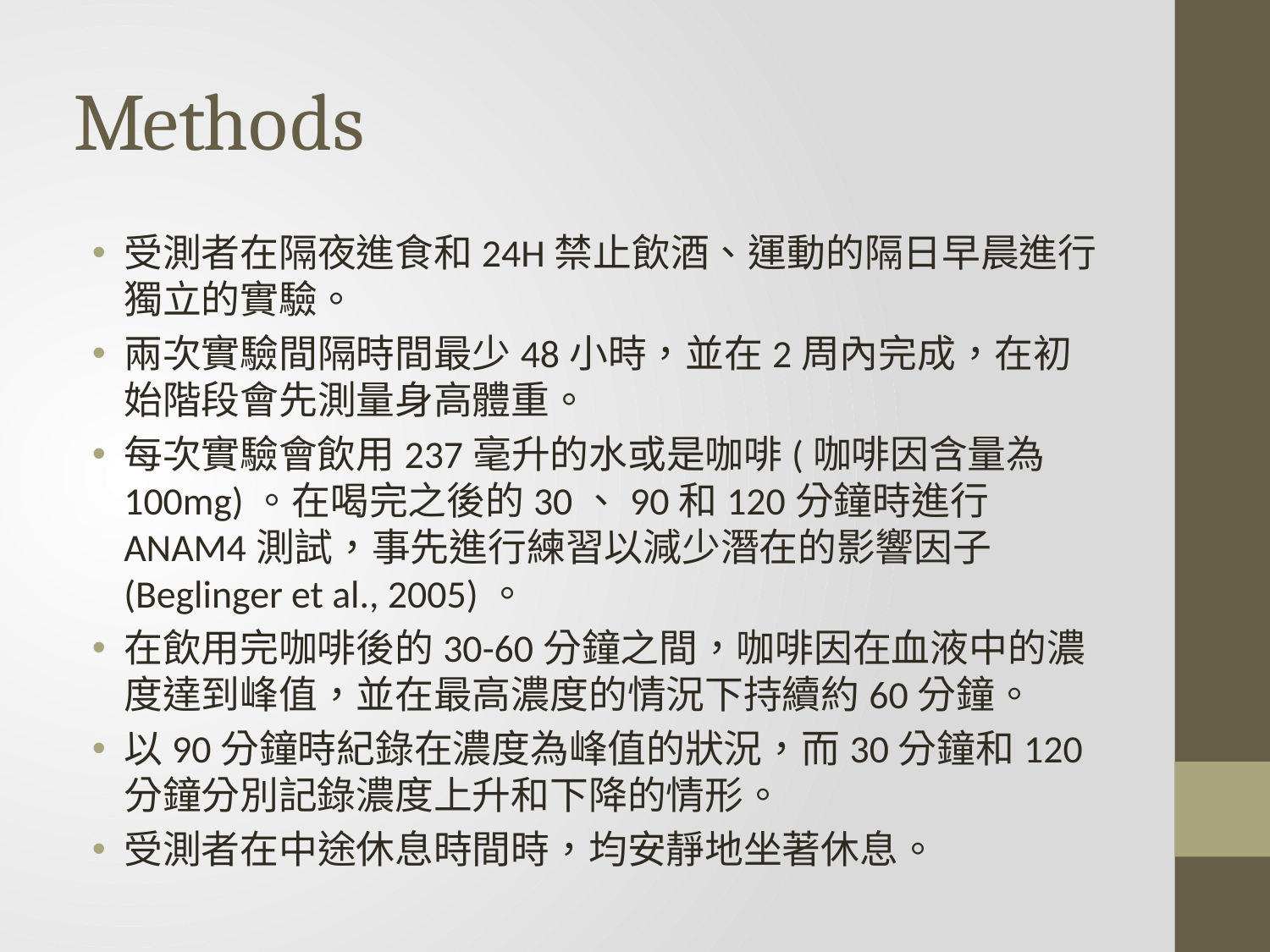

# Methods
受測者在隔夜進食和24H禁止飲酒、運動的隔日早晨進行獨立的實驗。
兩次實驗間隔時間最少48小時，並在2周內完成，在初始階段會先測量身高體重。
每次實驗會飲用237毫升的水或是咖啡(咖啡因含量為100mg)。在喝完之後的30、90和120分鐘時進行ANAM4測試，事先進行練習以減少潛在的影響因子(Beglinger et al., 2005)。
在飲用完咖啡後的30-60分鐘之間，咖啡因在血液中的濃度達到峰值，並在最高濃度的情況下持續約60分鐘。
以90分鐘時紀錄在濃度為峰值的狀況，而30分鐘和120分鐘分別記錄濃度上升和下降的情形。
受測者在中途休息時間時，均安靜地坐著休息。